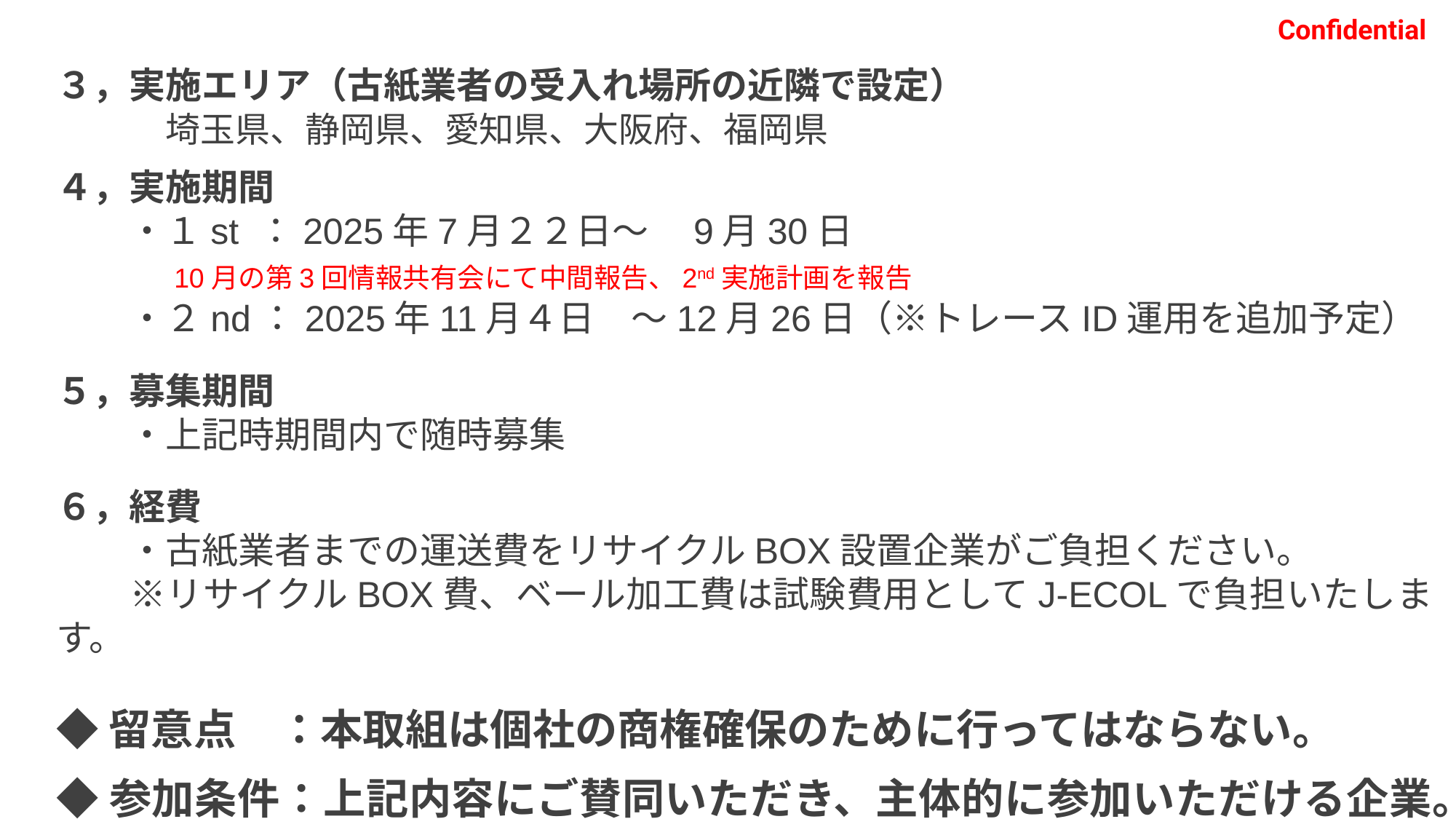

Confidential
３，実施エリア（古紙業者の受入れ場所の近隣で設定）
　　　埼玉県、静岡県、愛知県、大阪府、福岡県

４，実施期間
　　・１st ：2025年7月２２日～　9月30日
　　　10月の第3回情報共有会にて中間報告、2nd実施計画を報告
　　・２nd：2025年11月４日　～12月26日（※トレースID運用を追加予定）

５，募集期間
　　・上記時期間内で随時募集

６，経費
　　・古紙業者までの運送費をリサイクルBOX設置企業がご負担ください。
　　※リサイクルBOX費、ベール加工費は試験費用としてJ-ECOLで負担いたします。

◆留意点　：本取組は個社の商権確保のために行ってはならない。

◆参加条件：上記内容にご賛同いただき、主体的に参加いただける企業。